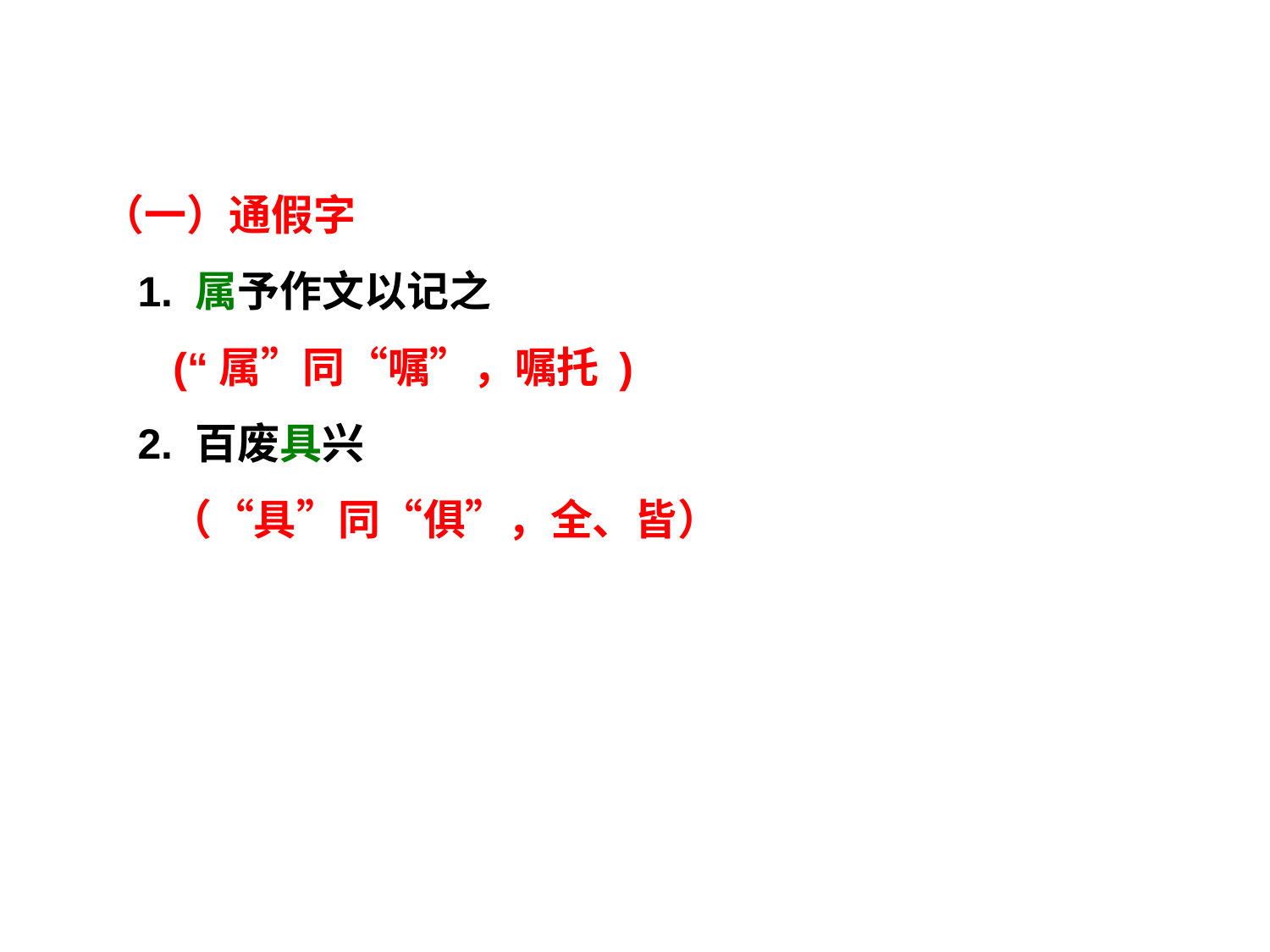

（一）通假字
   1. 属予作文以记之
      (“属”同“嘱”，嘱托 )
   2. 百废具兴
      （“具”同“俱”，全、皆）